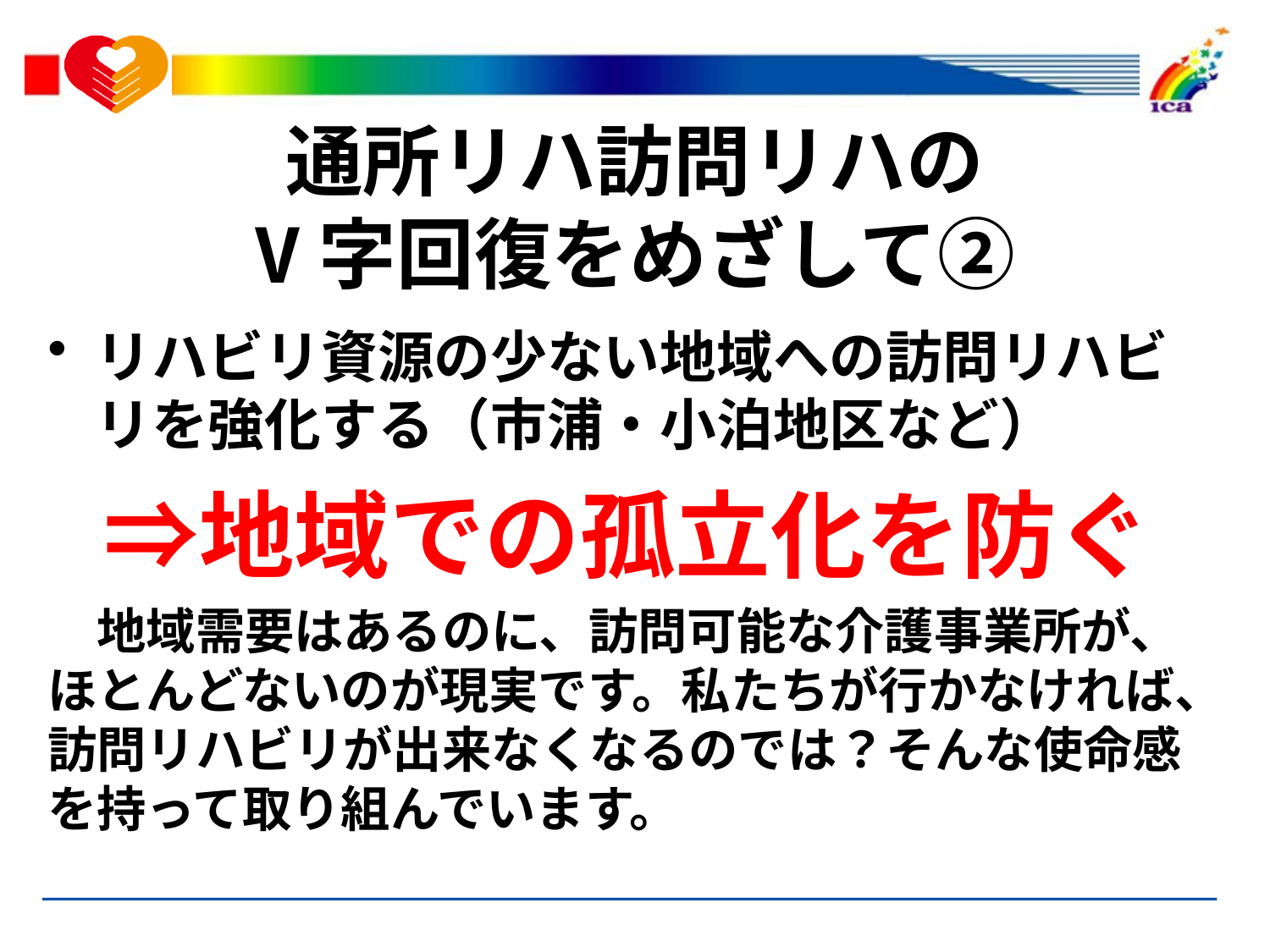

# 通所リハ訪問リハの V字回復をめざして②

リハビリ資源の少ない地域への訪問リハビリを強化する（市浦・小泊地区など）
　⇒地域での孤立化を防ぐ
　地域需要はあるのに、訪問可能な介護事業所が、ほとんどないのが現実です。私たちが行かなければ、訪問リハビリが出来なくなるのでは？そんな使命感を持って取り組んでいます。